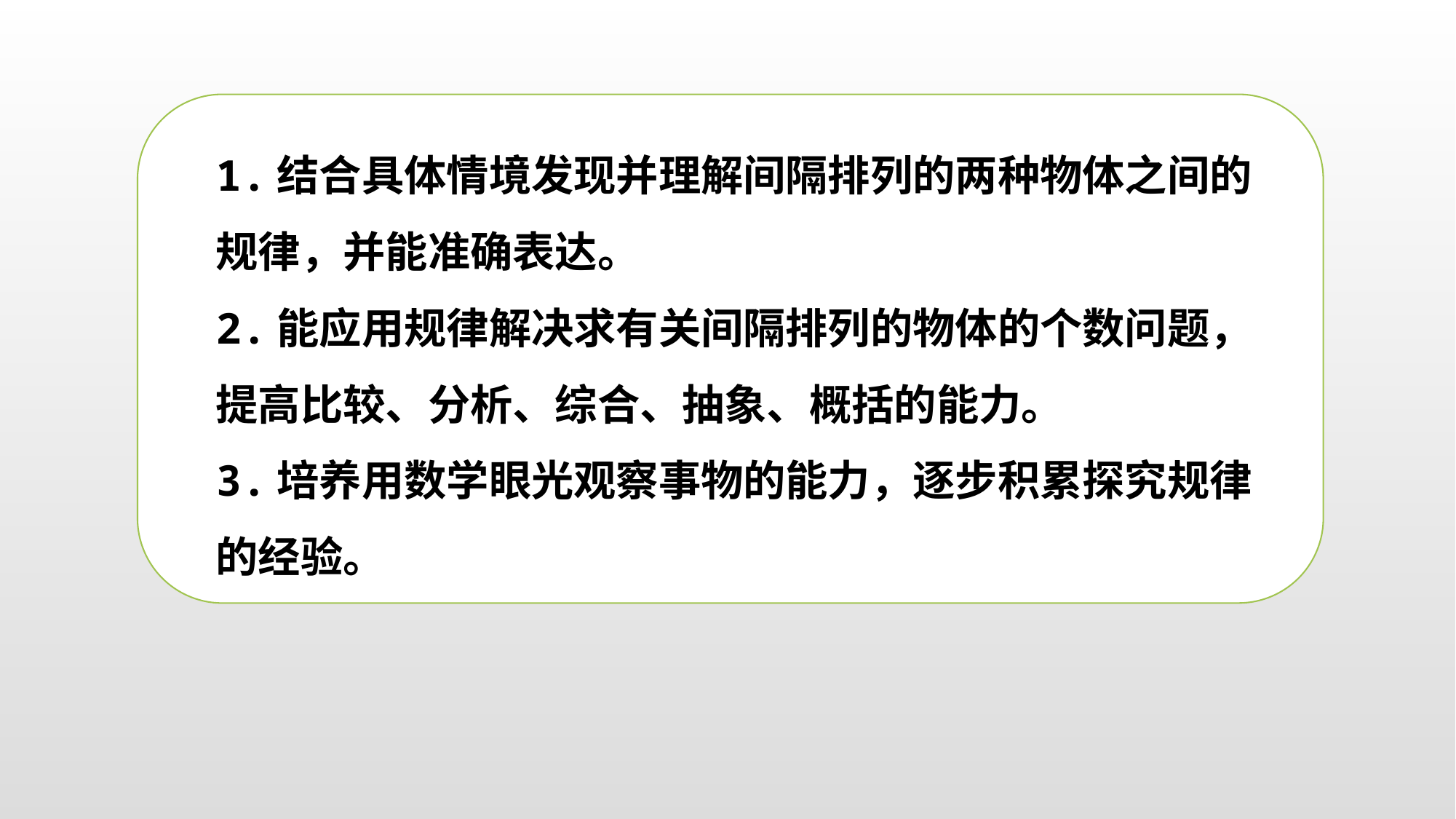

1.结合具体情境发现并理解间隔排列的两种物体之间的规律，并能准确表达。
2.能应用规律解决求有关间隔排列的物体的个数问题，提高比较、分析、综合、抽象、概括的能力。
3.培养用数学眼光观察事物的能力，逐步积累探究规律的经验。